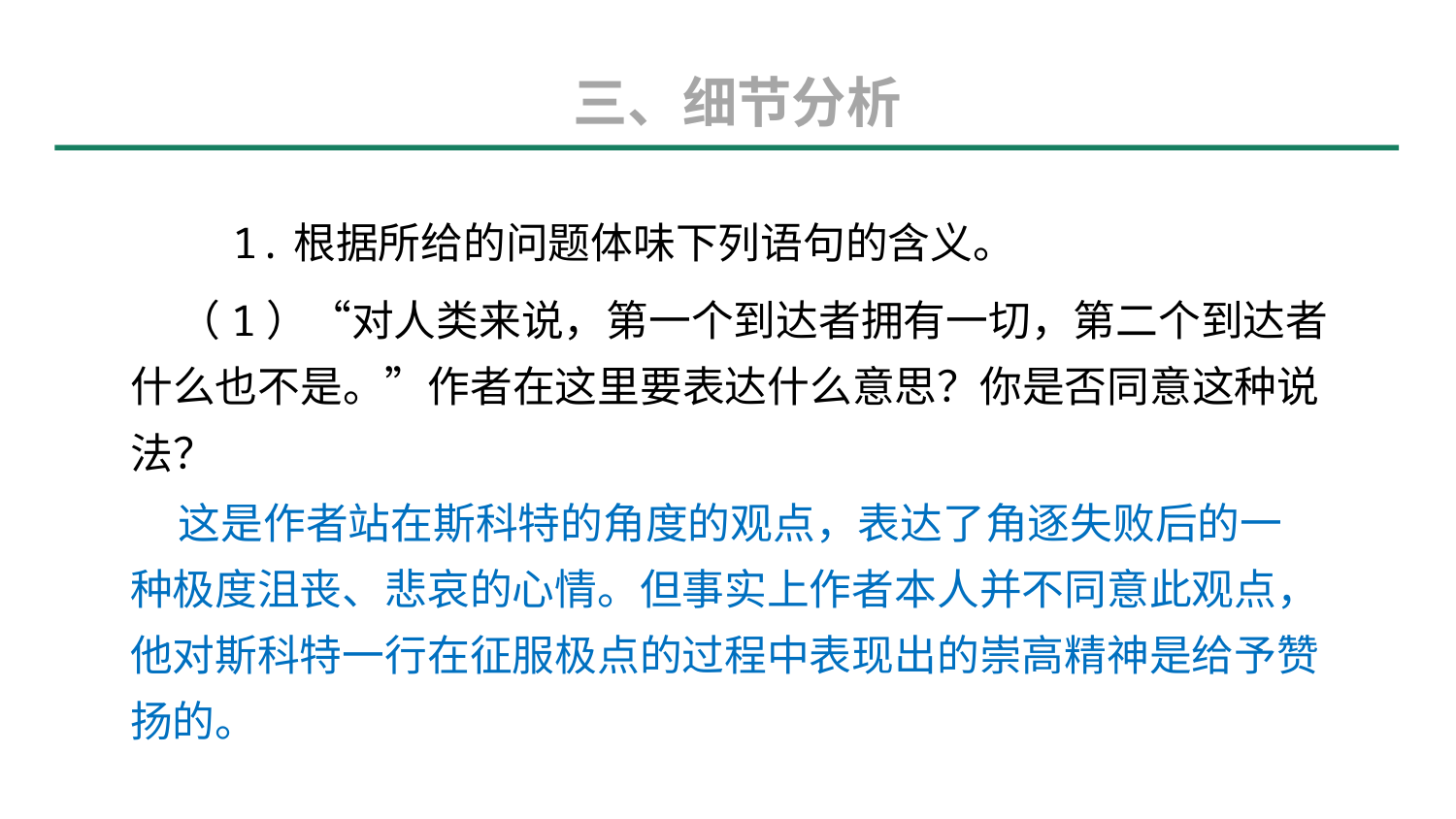

三、细节分析

    1.根据所给的问题体味下列语句的含义。
    （1）“对人类来说，第一个到达者拥有一切，第二个到达者什么也不是。”作者在这里要表达什么意思？你是否同意这种说法？
    这是作者站在斯科特的角度的观点，表达了角逐失败后的一种极度沮丧、悲哀的心情。但事实上作者本人并不同意此观点，他对斯科特一行在征服极点的过程中表现出的崇高精神是给予赞扬的。